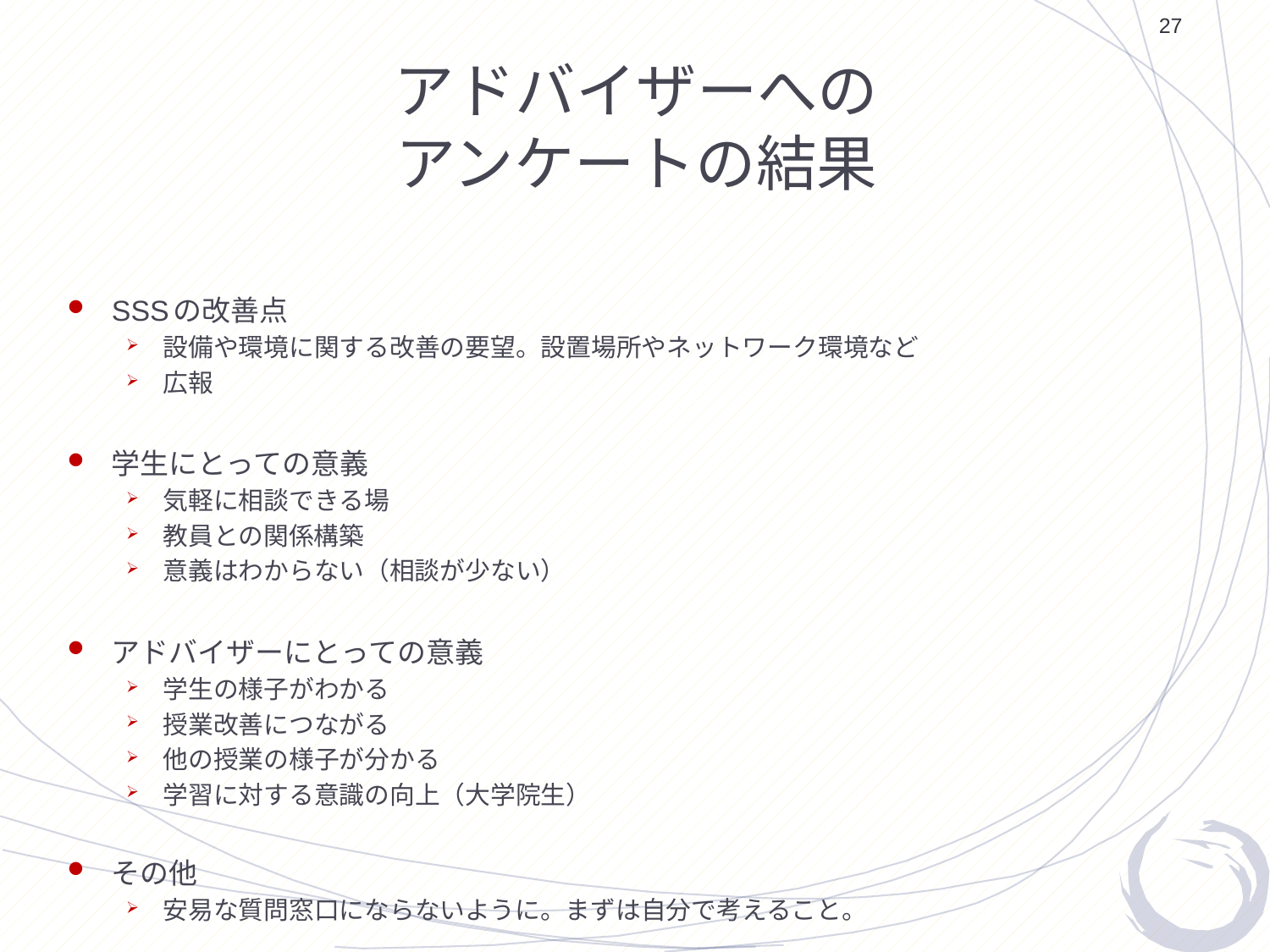

27
# アドバイザーへの アンケートの結果
SSSの改善点
設備や環境に関する改善の要望。設置場所やネットワーク環境など
広報

学生にとっての意義
気軽に相談できる場
教員との関係構築
意義はわからない（相談が少ない）

アドバイザーにとっての意義
学生の様子がわかる
授業改善につながる
他の授業の様子が分かる
学習に対する意識の向上（大学院生）

その他
安易な質問窓口にならないように。まずは自分で考えること。